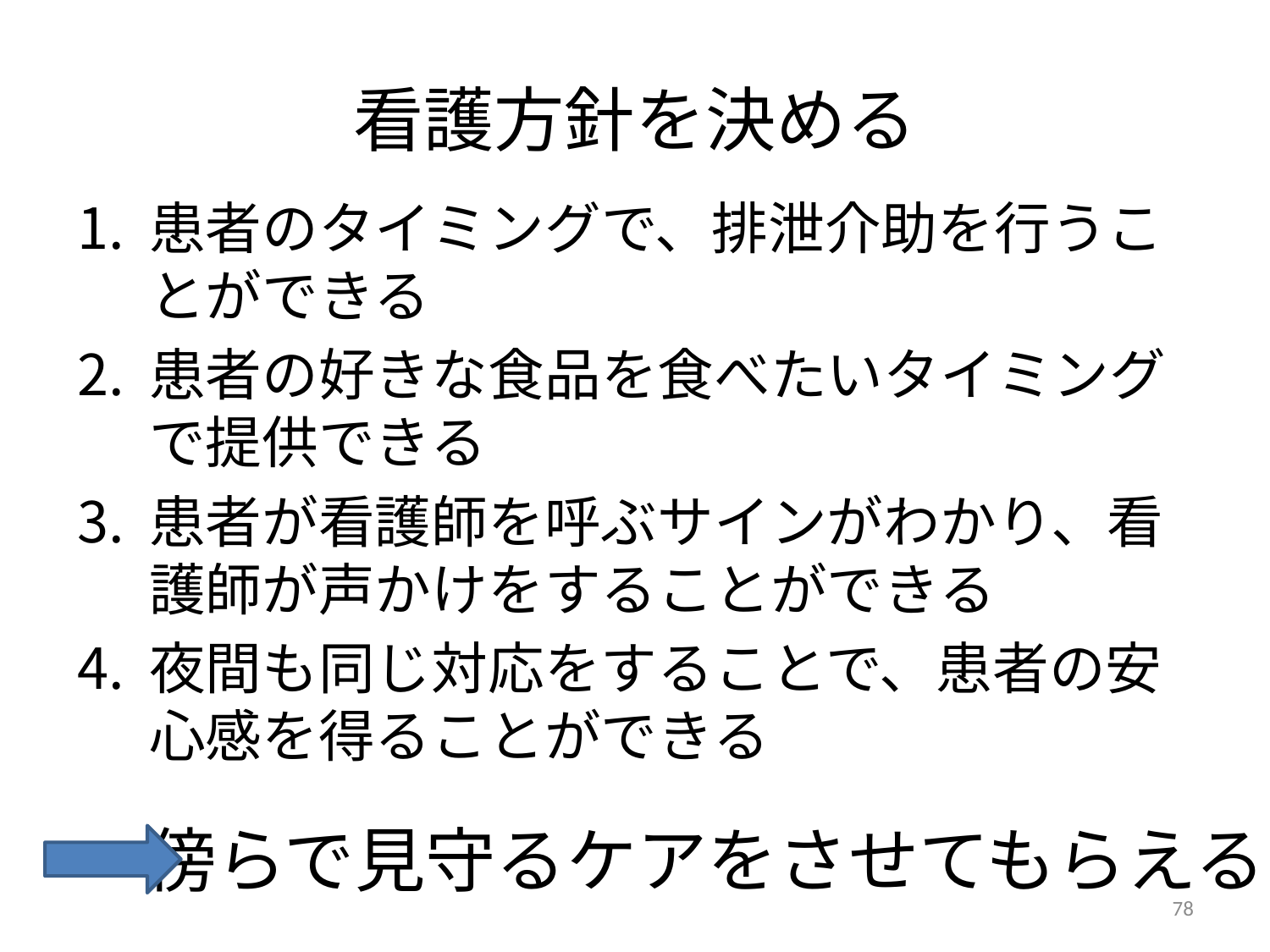

# 看護方針を決める
患者のタイミングで、排泄介助を行うことができる
患者の好きな食品を食べたいタイミングで提供できる
患者が看護師を呼ぶサインがわかり、看護師が声かけをすることができる
夜間も同じ対応をすることで、患者の安心感を得ることができる
傍らで見守るケアをさせてもらえるか

78